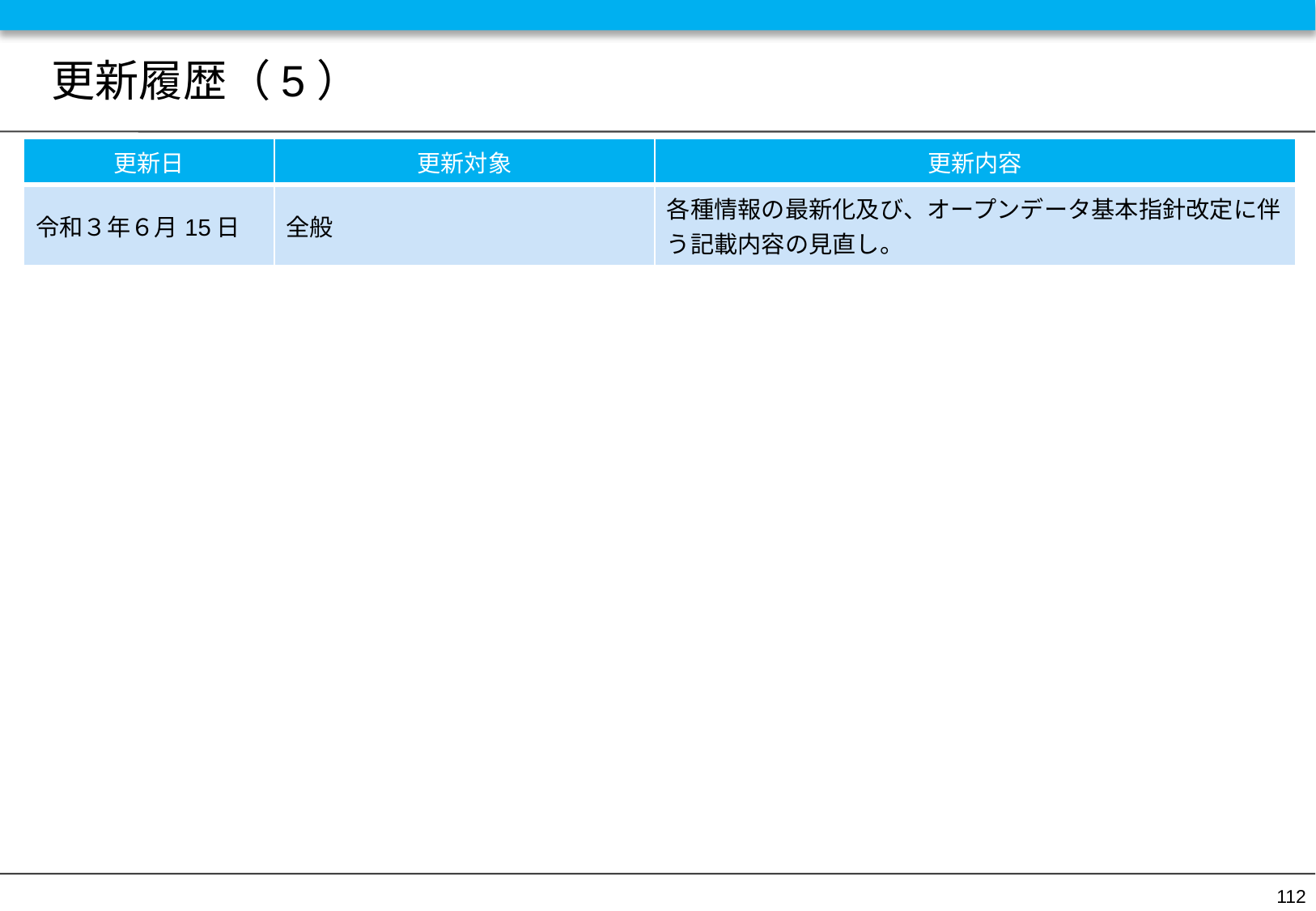

# 更新履歴（5）
| 更新日 | 更新対象 | 更新内容 |
| --- | --- | --- |
| 令和３年６月15日 | 全般 | 各種情報の最新化及び、オープンデータ基本指針改定に伴う記載内容の見直し。 |
112